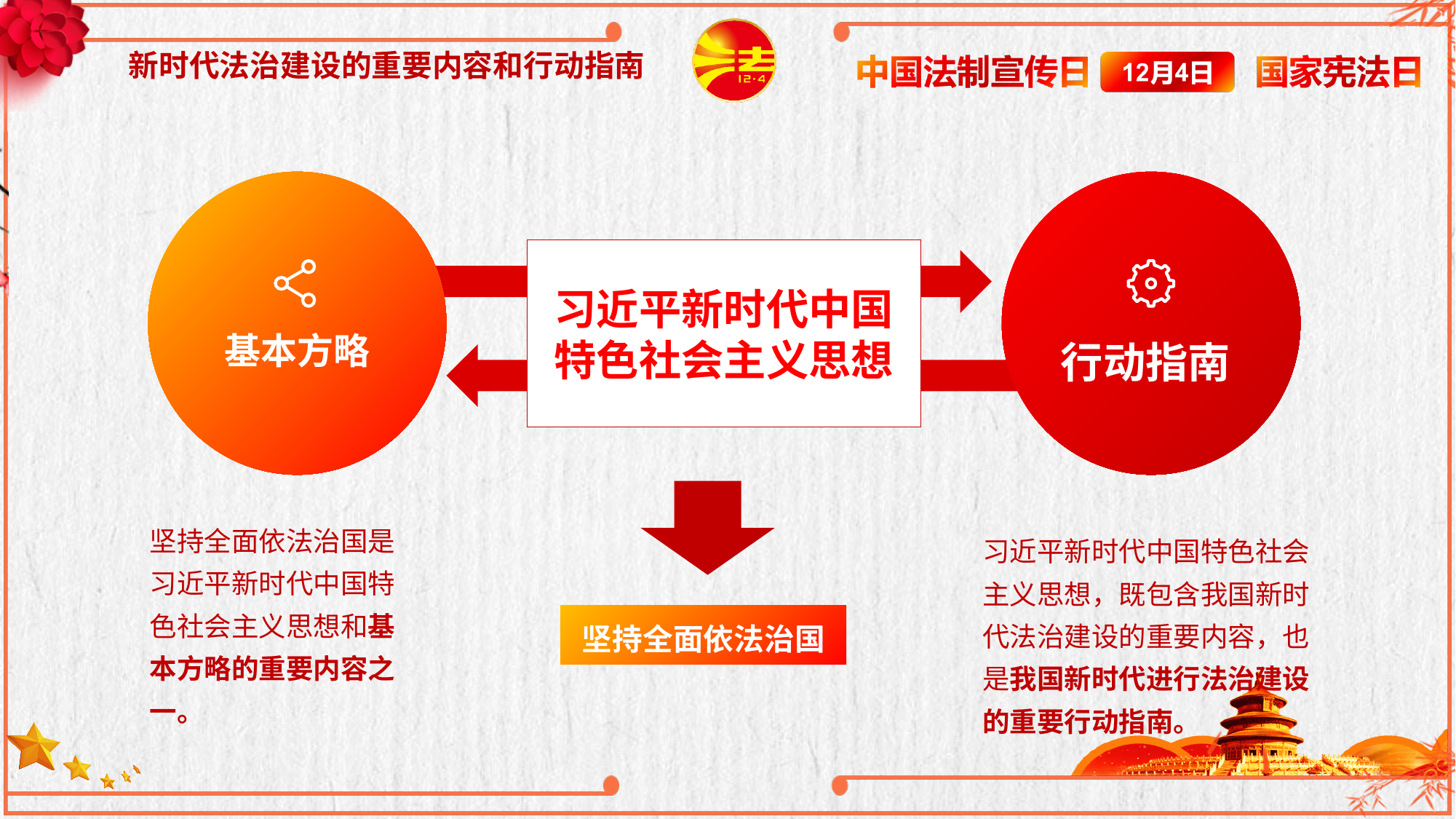

新时代法治建设的重要内容和行动指南

基本方略

行动指南
习近平新时代中国特色社会主义思想

坚持全面依法治国是习近平新时代中国特色社会主义思想和基本方略的重要内容之一。
习近平新时代中国特色社会主义思想，既包含我国新时代法治建设的重要内容，也是我国新时代进行法治建设的重要行动指南。
坚持全面依法治国